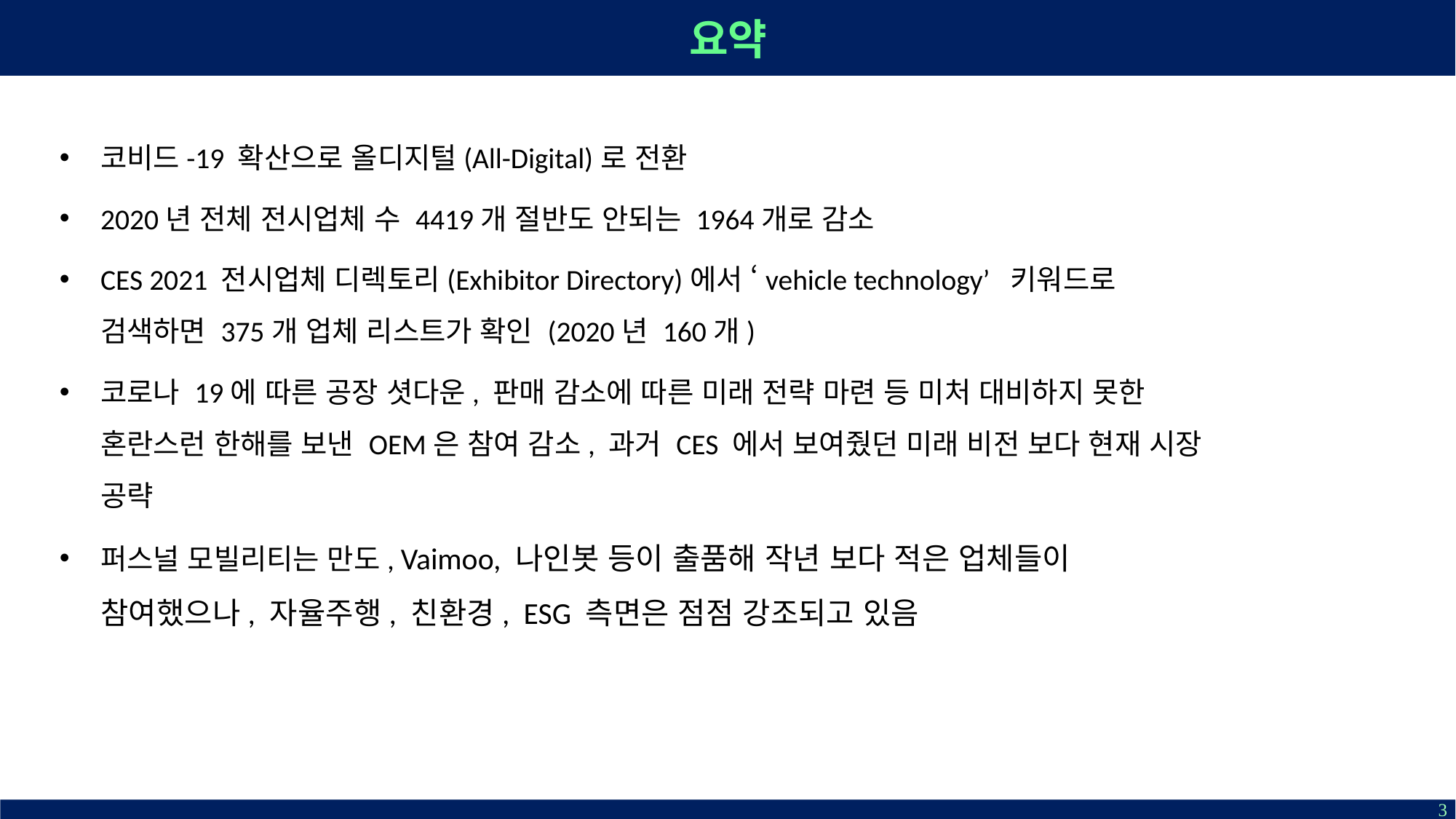

# 요약
코비드-19 확산으로 올디지털(All-Digital)로 전환
2020년 전체 전시업체 수 4419개 절반도 안되는 1964개로 감소
CES 2021 전시업체 디렉토리(Exhibitor Directory)에서 ‘vehicle technology’  키워드로 검색하면 375개 업체 리스트가 확인 (2020년 160개)
코로나 19에 따른 공장 셧다운, 판매 감소에 따른 미래 전략 마련 등 미처 대비하지 못한 혼란스런 한해를 보낸 OEM은 참여 감소, 과거 CES 에서 보여줬던 미래 비전 보다 현재 시장 공략
퍼스널 모빌리티는 만도, Vaimoo, 나인봇 등이 출품해 작년 보다 적은 업체들이 참여했으나, 자율주행, 친환경,  ESG 측면은 점점 강조되고 있음
3